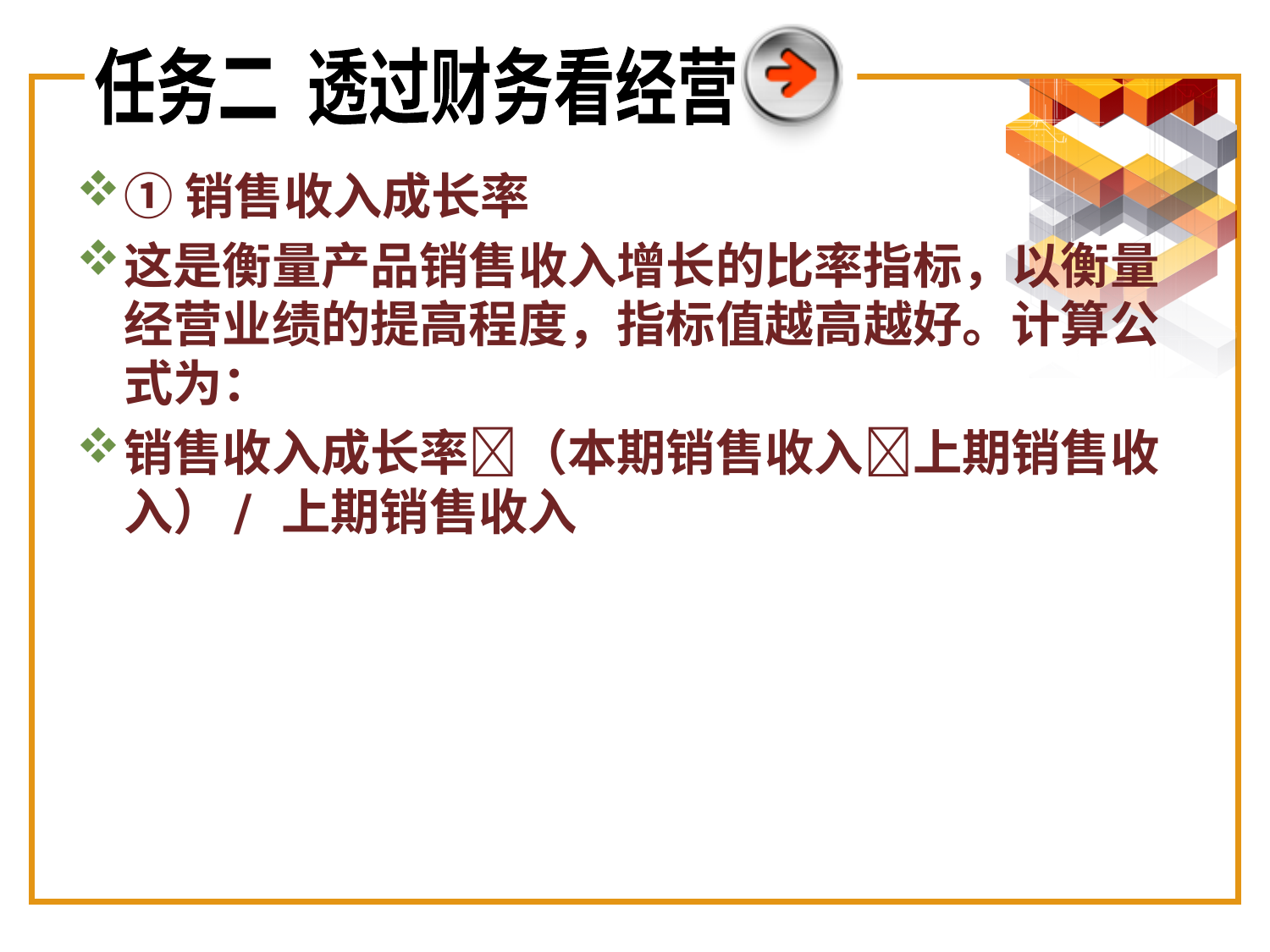

任务二  透过财务看经营
①销售收入成长率
这是衡量产品销售收入增长的比率指标，以衡量经营业绩的提高程度，指标值越高越好。计算公式为：
销售收入成长率=（本期销售收入−上期销售收入）/ 上期销售收入